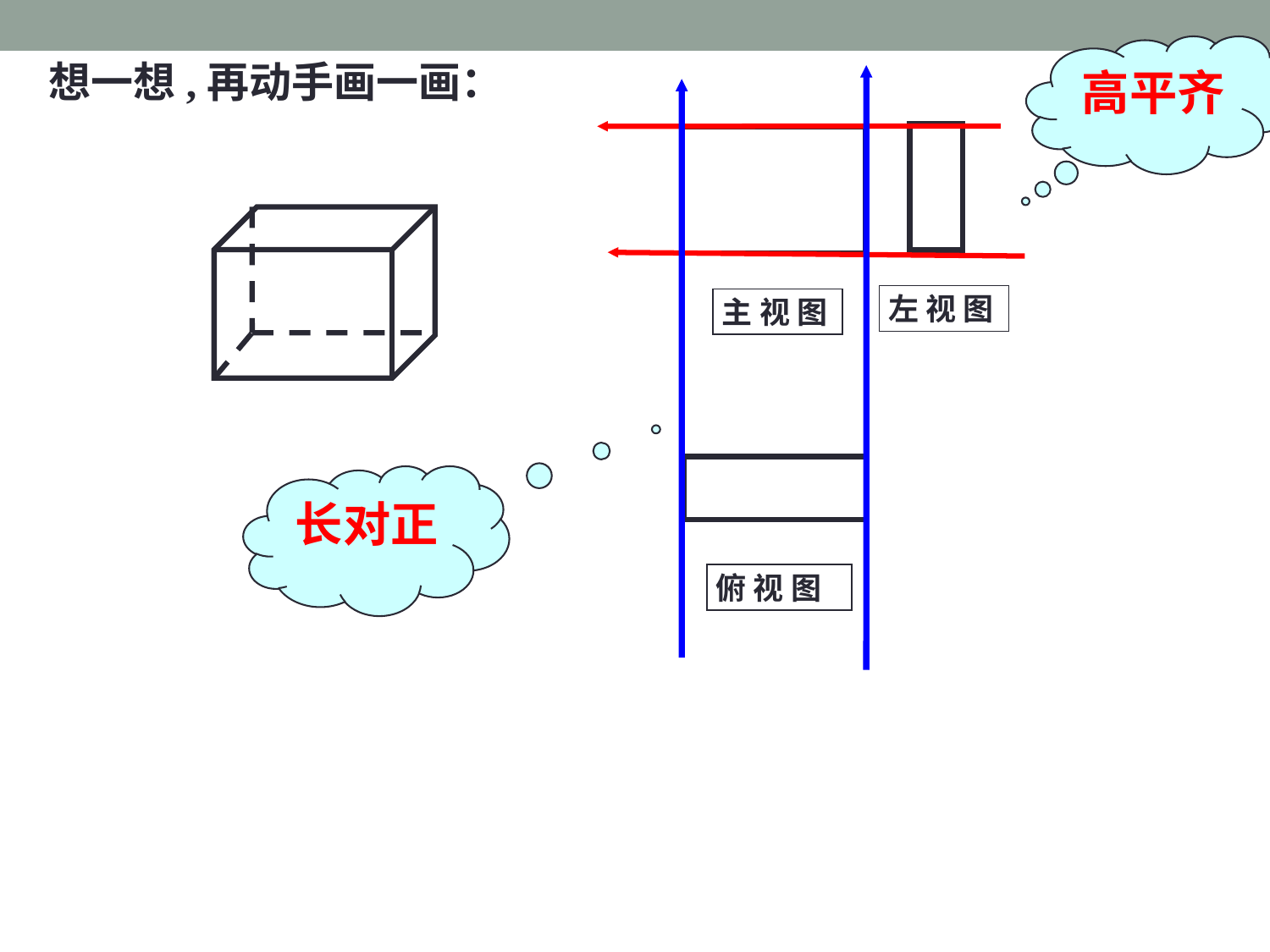

高平齐
想一想,再动手画一画：

左 视 图

主 视 图

俯 视 图
长对正